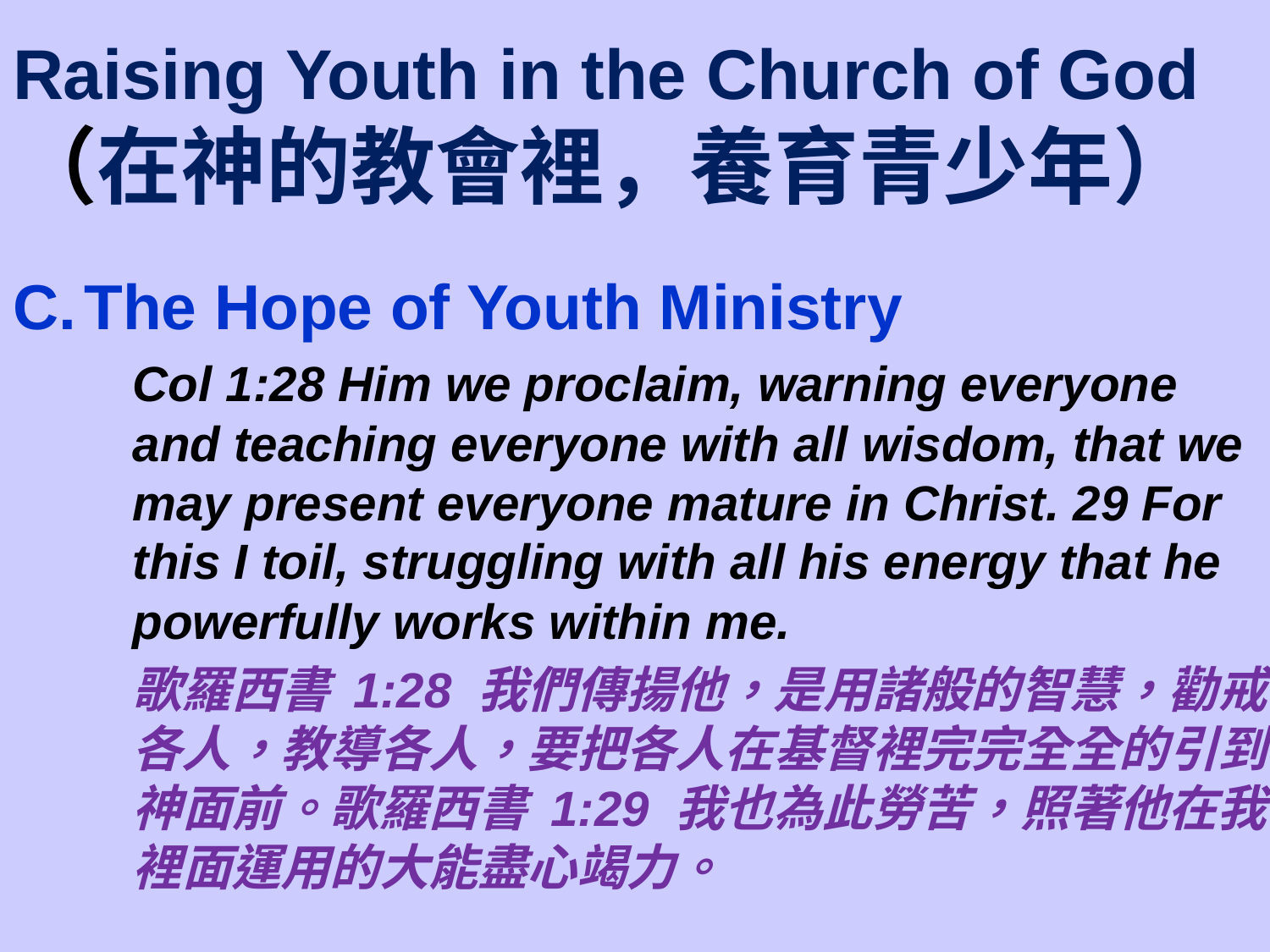

# Raising Youth in the Church of God （在神的教會裡，養育青少年）
The Hope of Youth Ministry
Col 1:28 Him we proclaim, warning everyone and teaching everyone with all wisdom, that we may present everyone mature in Christ. 29 For this I toil, struggling with all his energy that he powerfully works within me.
歌羅西書 1:28 我們傳揚他，是用諸般的智慧，勸戒各人，教導各人，要把各人在基督裡完完全全的引到神面前。歌羅西書 1:29 我也為此勞苦，照著他在我裡面運用的大能盡心竭力。